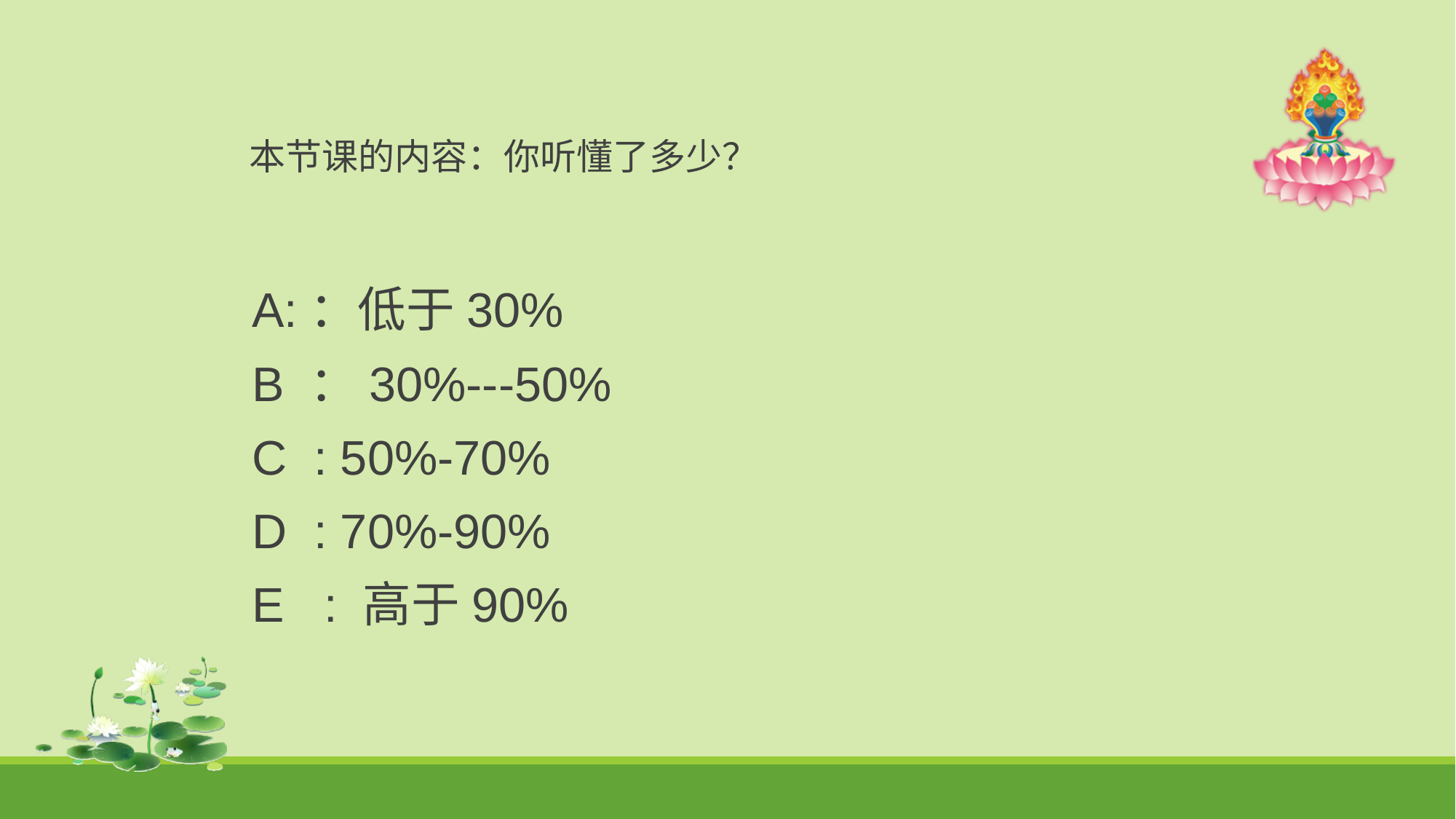

本节课的内容：你听懂了多少？

A:：低于30%
B ：30%---50%
C  : 50%-70%
D  : 70%-90%
E   : 高于90%